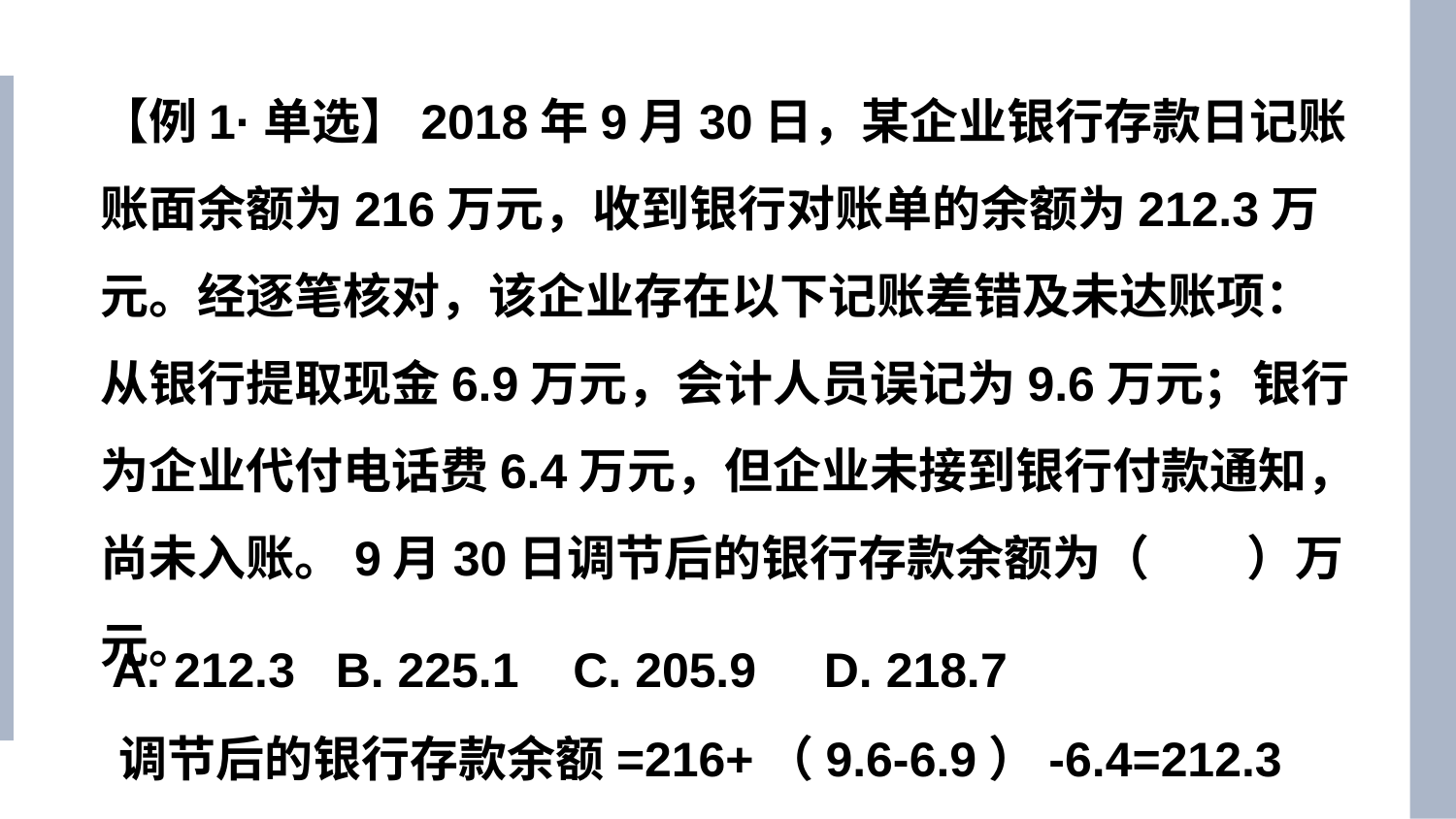

【例1·单选】2018年9月30日，某企业银行存款日记账账面余额为216万元，收到银行对账单的余额为212.3万元。经逐笔核对，该企业存在以下记账差错及未达账项：从银行提取现金6.9万元，会计人员误记为9.6万元；银行为企业代付电话费6.4万元，但企业未接到银行付款通知，尚未入账。9月30日调节后的银行存款余额为（　　）万元。
A. 212.3   B. 225.1    C. 205.9     D. 218.7
调节后的银行存款余额=216+（9.6-6.9）-6.4=212.3